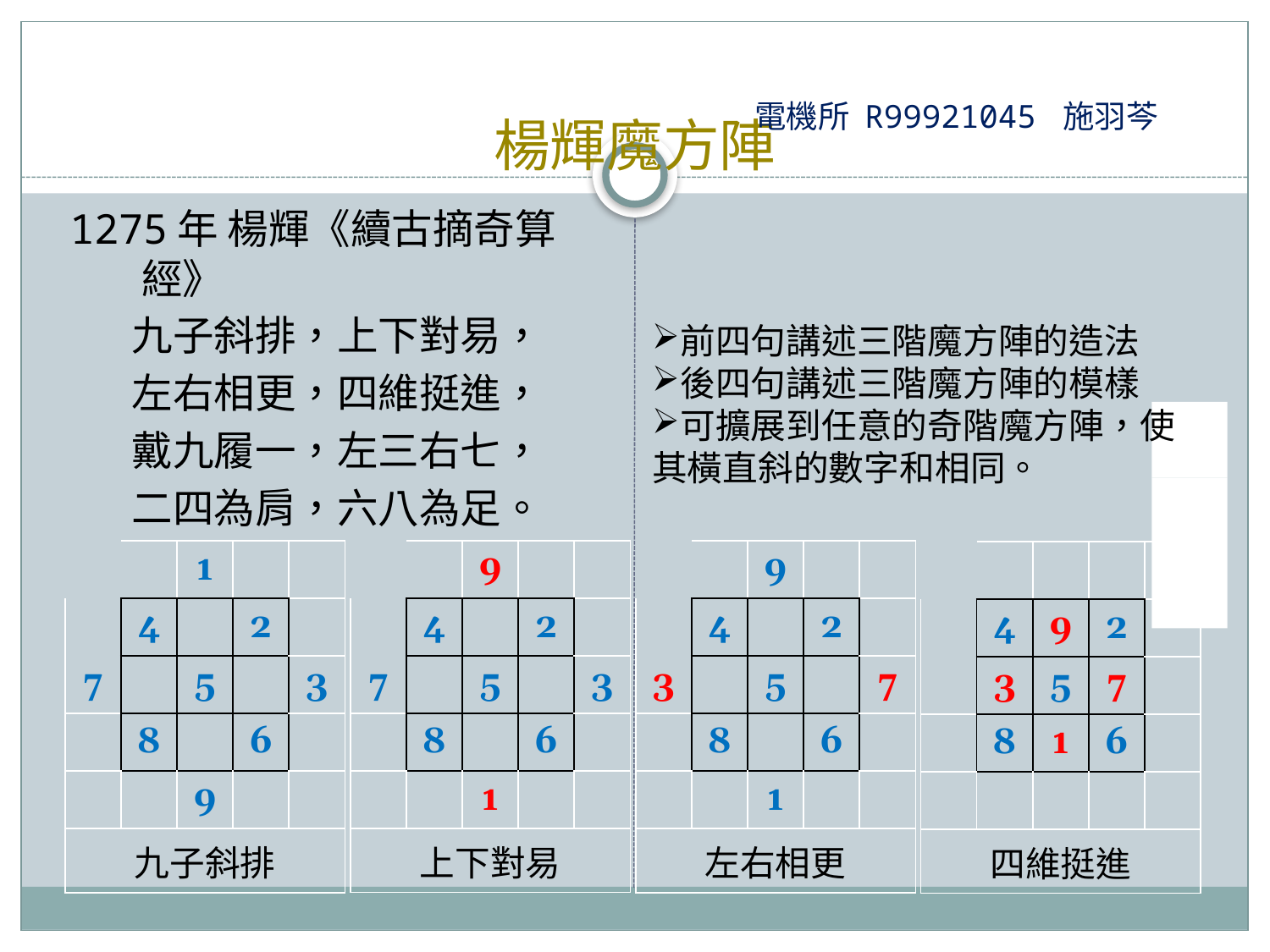

# 楊輝魔方陣
電機所 R99921045 施羽芩
1275年 楊輝《續古摘奇算經》
九子斜排，上下對易，
左右相更，四維挺進，
戴九履一，左三右七，
二四為肩，六八為足。

前四句講述三階魔方陣的造法
後四句講述三階魔方陣的模樣
可擴展到任意的奇階魔方陣，使其橫直斜的數字和相同。

|  |  | 9 |  |  |
| --- | --- | --- | --- | --- |
|  | 4 |  | 2 |  |
| 7 |  | 5 |  | 3 |
|  | 8 |  | 6 |  |
|  |  | 1 |  |  |
| 上下對易 |  |  |  |  |
|  |  | 1 |  |  |
| --- | --- | --- | --- | --- |
|  | 4 |  | 2 |  |
| 7 |  | 5 |  | 3 |
|  | 8 |  | 6 |  |
|  |  | 9 |  |  |
| 九子斜排 |  |  |  |  |
|  |  | 9 |  |  |
| --- | --- | --- | --- | --- |
|  | 4 |  | 2 |  |
| 3 |  | 5 |  | 7 |
|  | 8 |  | 6 |  |
|  |  | 1 |  |  |
| 左右相更 |  |  |  |  |
|  |  |  |  |  |
| --- | --- | --- | --- | --- |
|  | 4 | 9 | 2 |  |
|  | 3 | 5 | 7 |  |
|  | 8 | 1 | 6 |  |
|  |  |  |  |  |
| 四維挺進 |  |  |  |  |